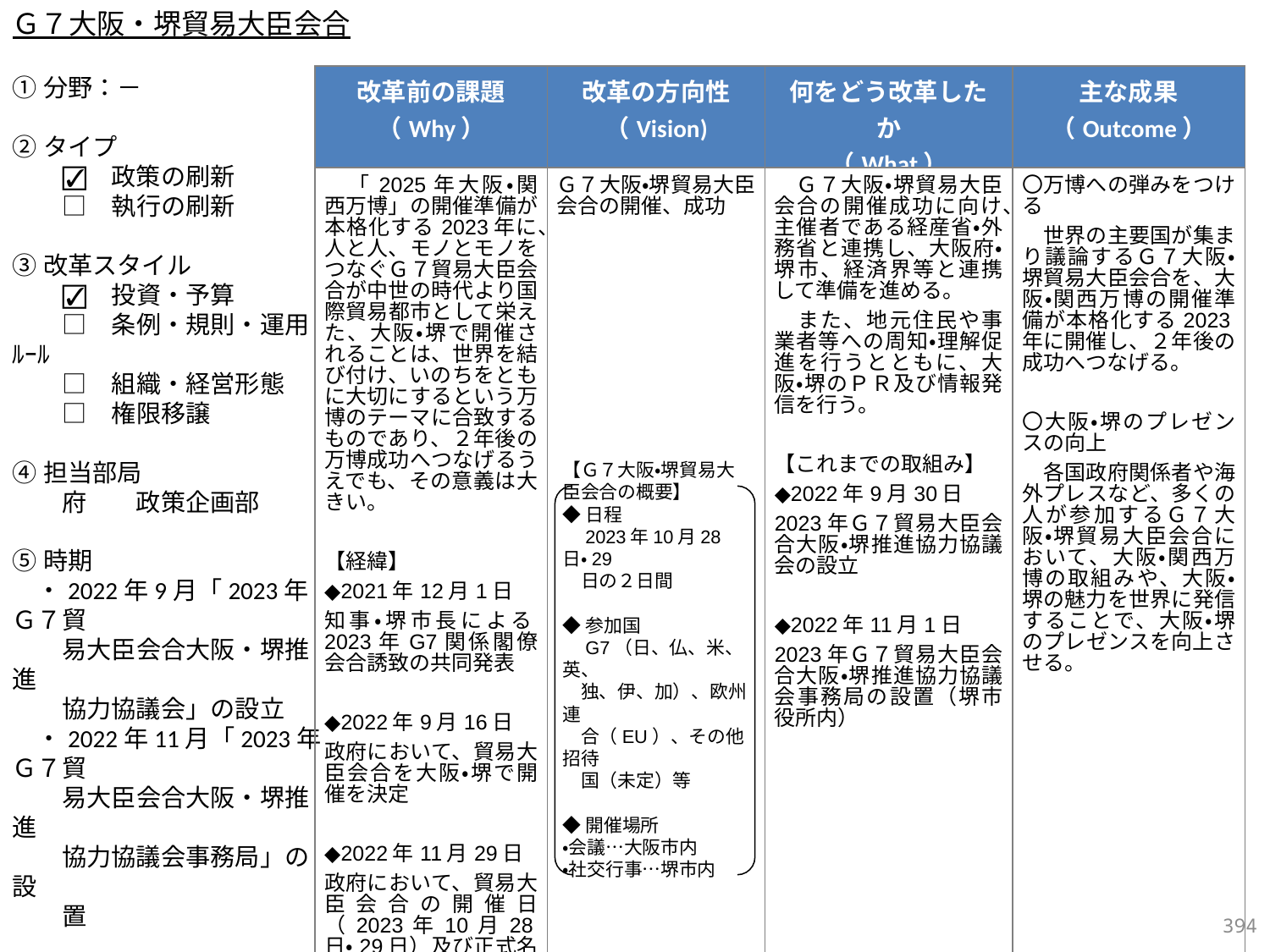

Ｇ７大阪・堺貿易大臣会合
①分野：－

②タイプ
　　☑　政策の刷新
　　□　執行の刷新

③改革スタイル
　　☑　投資・予算
　　□　条例・規則・運用ﾙｰﾙ
　　□　組織・経営形態
　　□　権限移譲

④担当部局
　　府　　政策企画部

⑤時期
　・2022年9月「2023年Ｇ７貿
　　易大臣会合大阪・堺推進
　　協力協議会」の設立
　・2022年11月「2023年Ｇ７貿
　　易大臣会合大阪・堺推進
　　協力協議会事務局」の設
　　置
| 改革前の課題 （Why） | 改革の方向性 （Vision) | 何をどう改革したか （What） | 主な成果 （Outcome） |
| --- | --- | --- | --- |
| 「2025年大阪・関西万博」の開催準備が本格化する2023年に、人と人、モノとモノをつなぐＧ７貿易大臣会合が中世の時代より国際貿易都市として栄えた、大阪・堺で開催されることは、世界を結び付け、いのちをともに大切にするという万博のテーマに合致するものであり、２年後の万博成功へつなげるうえでも、その意義は大きい。 【経緯】 ◆2021年12月1日 知事・堺市長による2023年G7関係閣僚会合誘致の共同発表 ◆2022年9月16日 政府において、貿易大臣会合を大阪・堺で開催を決定 ◆2022年11月29日 政府において、貿易大臣会合の開催日（2023年10月28日・29日）及び正式名称を発表 | Ｇ７大阪・堺貿易大臣会合の開催、成功 | Ｇ７大阪・堺貿易大臣会合の開催成功に向け、主催者である経産省・外務省と連携し、大阪府・堺市、経済界等と連携して準備を進める。 　また、地元住民や事業者等への周知・理解促進を行うとともに、大阪・堺のＰＲ及び情報発信を行う。 【これまでの取組み】 ◆2022年9月30日 2023年Ｇ７貿易大臣会合大阪・堺推進協力協議会の設立 ◆2022年11月1日 2023年Ｇ７貿易大臣会合大阪・堺推進協力協議会事務局の設置（堺市役所内） | 〇万博への弾みをつける 　世界の主要国が集まり議論するＧ７大阪・堺貿易大臣会合を、大阪・関西万博の開催準備が本格化する2023年に開催し、２年後の成功へつなげる。 〇大阪・堺のプレゼンスの向上 　各国政府関係者や海外プレスなど、多くの人が参加するＧ７大阪・堺貿易大臣会合において、大阪・関西万博の取組みや、大阪・堺の魅力を世界に発信することで、大阪・堺のプレゼンスを向上させる。 |
【Ｇ７大阪・堺貿易大臣会合の概要】
◆日程
　2023年10月28日・29
　日の２日間

◆参加国
　G7（日、仏、米、英、
　独、伊、加）、欧州連
　合（EU）、その他招待
　国（未定）等

◆開催場所
・会議…大阪市内
・社交行事…堺市内

394